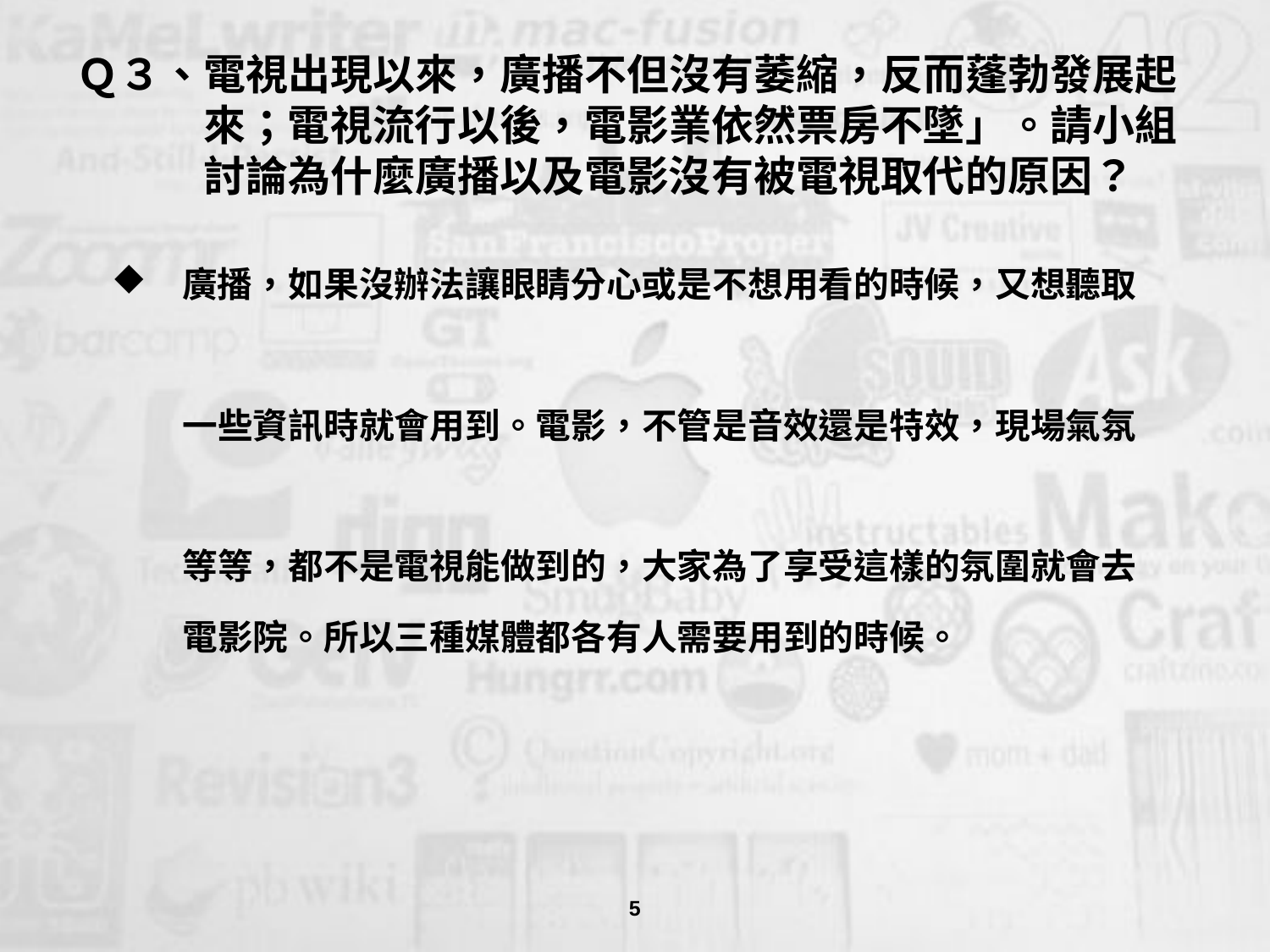

# Ｑ３、電視出現以來，廣播不但沒有萎縮，反而蓬勃發展起 　　　來；電視流行以後，電影業依然票房不墜」。請小組 　　　討論為什麼廣播以及電影沒有被電視取代的原因？

　廣播，如果沒辦法讓眼睛分心或是不想用看的時候，又想聽取
　　一些資訊時就會用到。電影，不管是音效還是特效，現場氣氛
　　等等，都不是電視能做到的，大家為了享受這樣的氛圍就會去
　　電影院。所以三種媒體都各有人需要用到的時候。
5